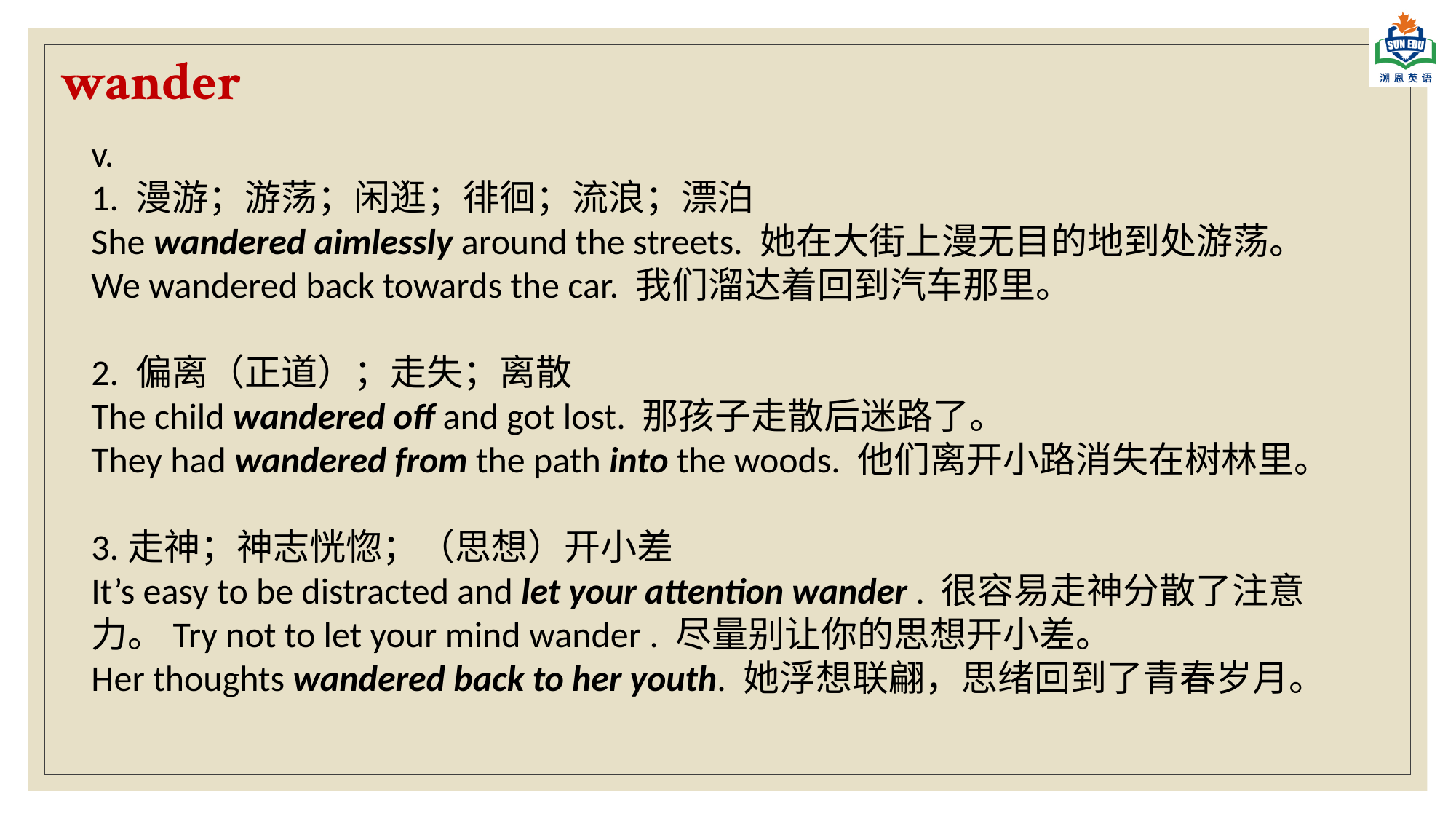

wander
v.
1. 漫游；游荡；闲逛；徘徊；流浪；漂泊
She wandered aimlessly around the streets. 她在大街上漫无目的地到处游荡。 We wandered back towards the car. 我们溜达着回到汽车那里。

2. 偏离（正道）；走失；离散
The child wandered off and got lost. 那孩子走散后迷路了。
They had wandered from the path into the woods. 他们离开小路消失在树林里。

3.走神；神志恍惚；（思想）开小差
It’s easy to be distracted and let your attention wander . 很容易走神分散了注意力。Try not to let your mind wander . 尽量别让你的思想开小差。
Her thoughts wandered back to her youth. 她浮想联翩，思绪回到了青春岁月。